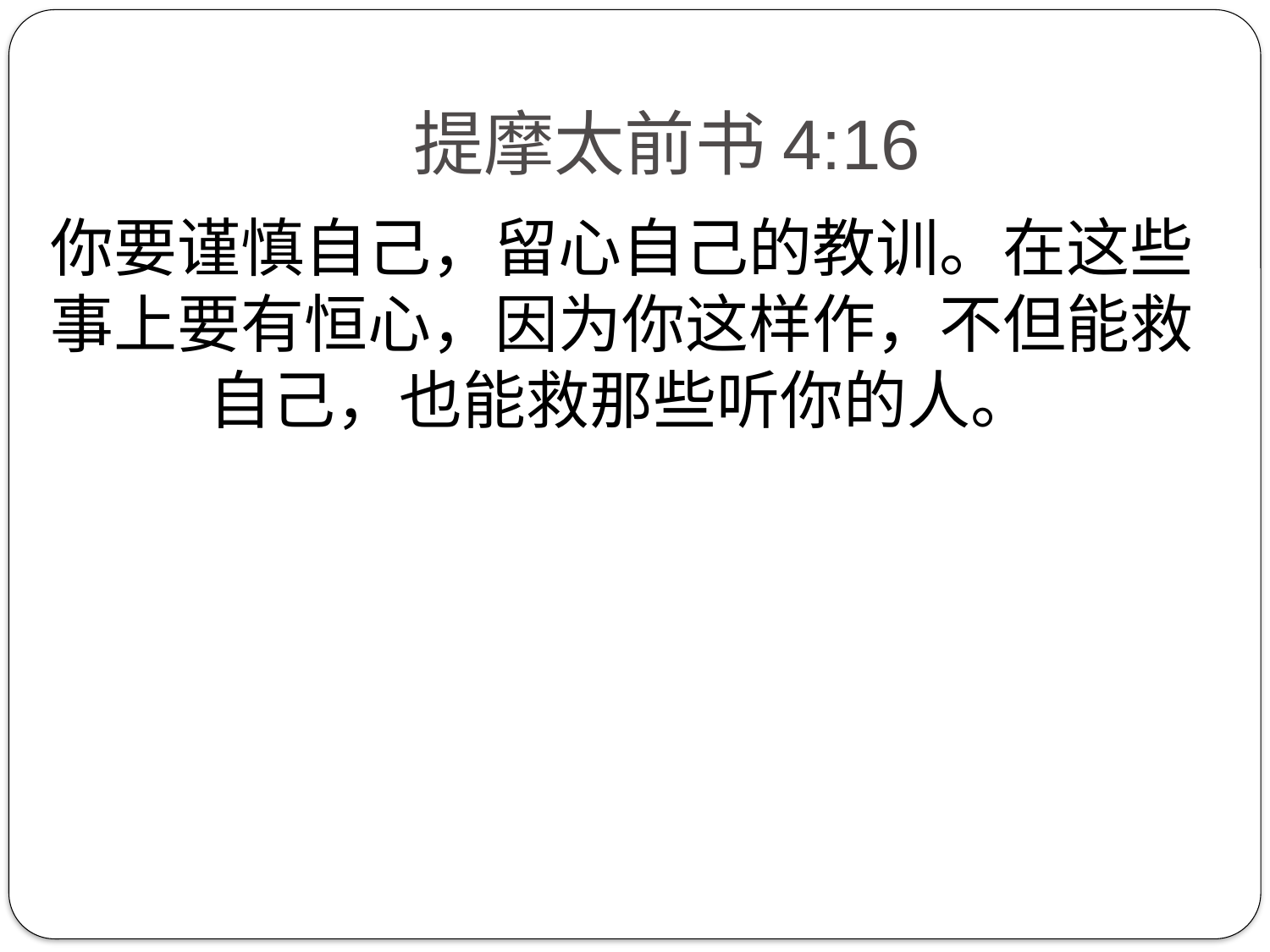

# 提摩太前书4:16
你要谨慎自己，留心自己的教训。在这些事上要有恒心，因为你这样作，不但能救自己，也能救那些听你的人。